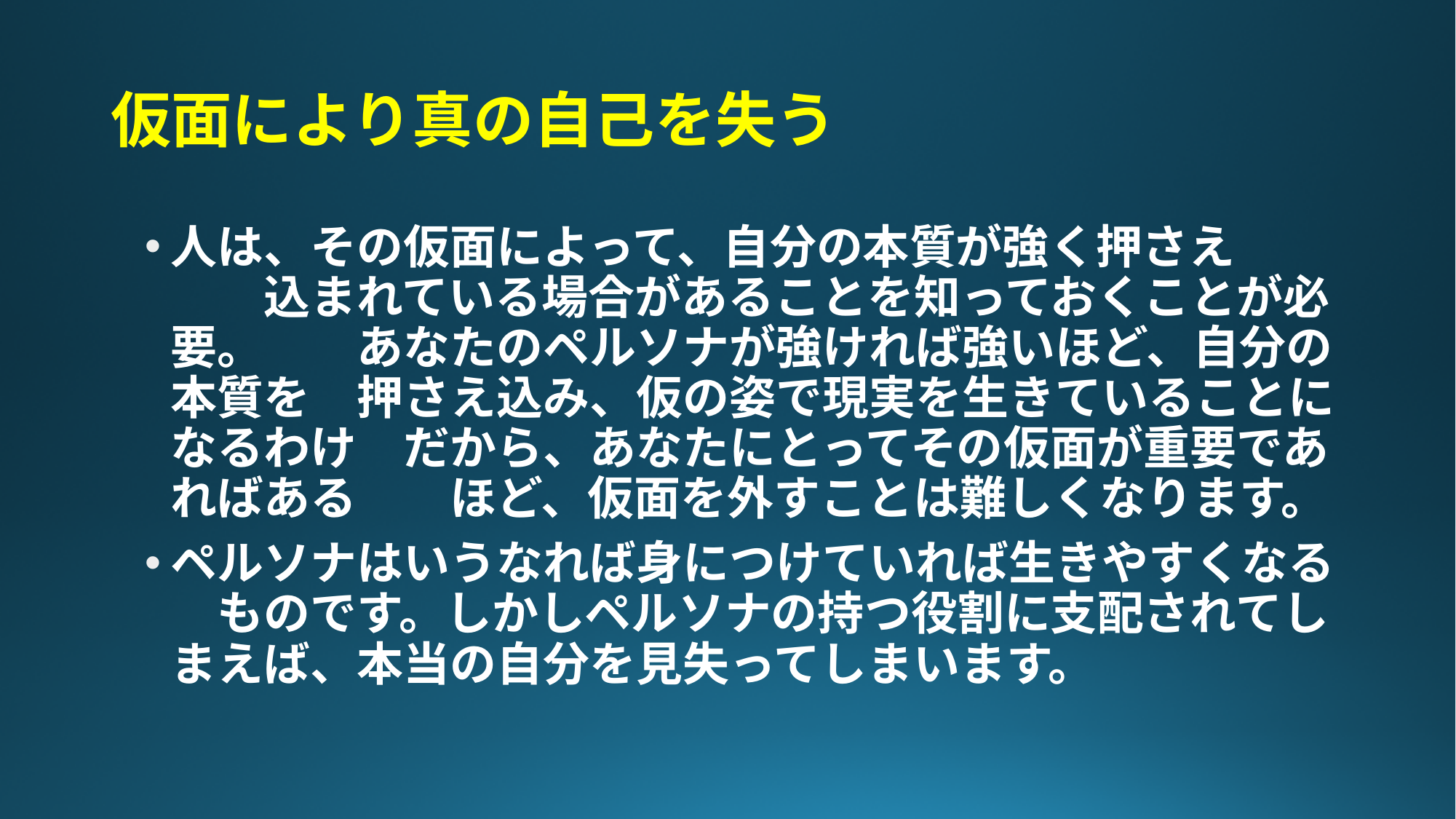

# 仮面により真の自己を失う
人は、その仮面によって、自分の本質が強く押さえ　　　　込まれている場合があることを知っておくことが必要。　　あなたのペルソナが強ければ強いほど、自分の本質を　押さえ込み、仮の姿で現実を生きていることになるわけ　だから、あなたにとってその仮面が重要であればある　　ほど、仮面を外すことは難しくなります。
ペルソナはいうなれば身につけていれば生きやすくなる　ものです。しかしペルソナの持つ役割に支配されてしまえば、本当の自分を見失ってしまいます。